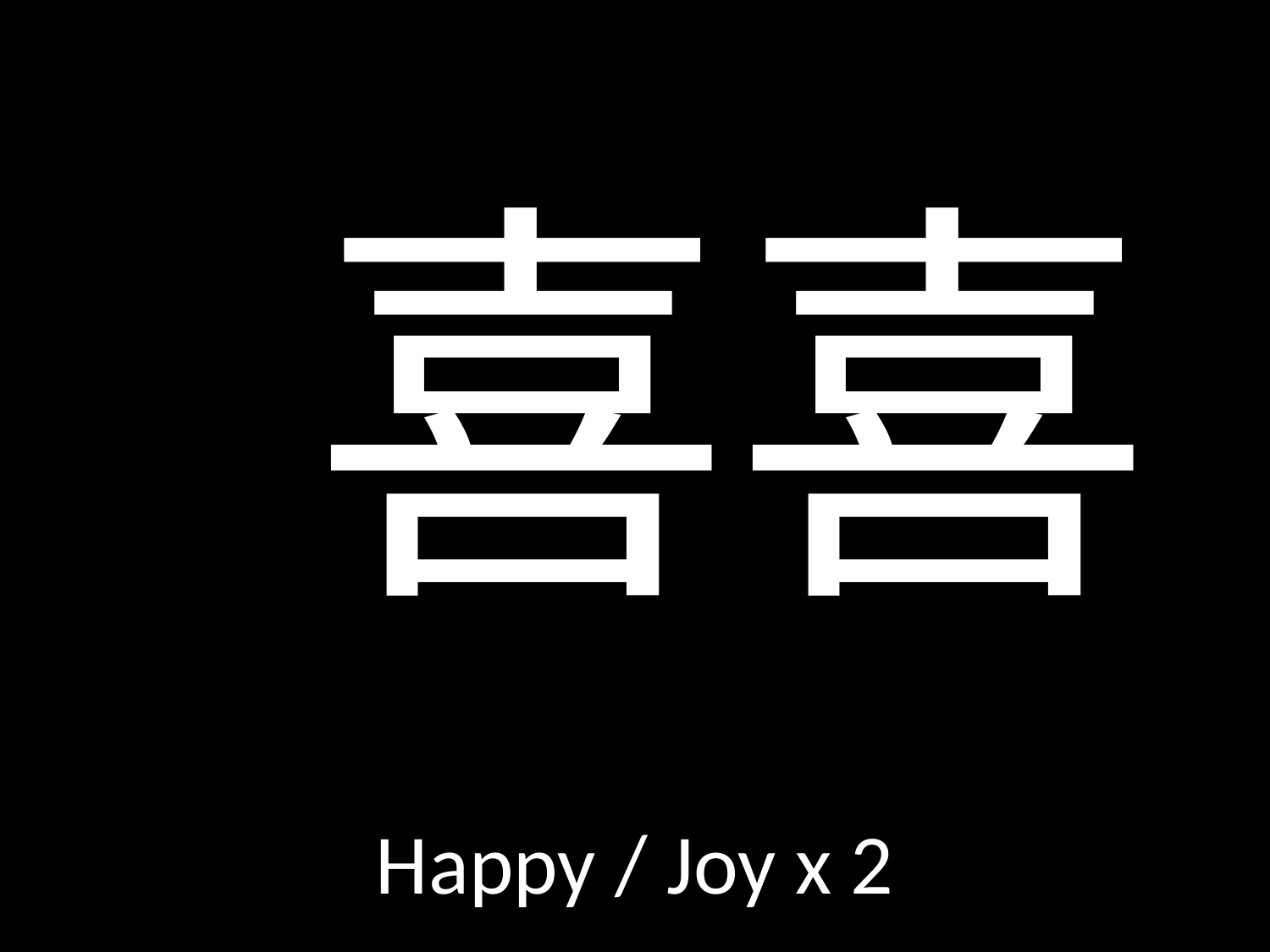

# 喜喜
GOD
GOD
Happy / Joy x 2